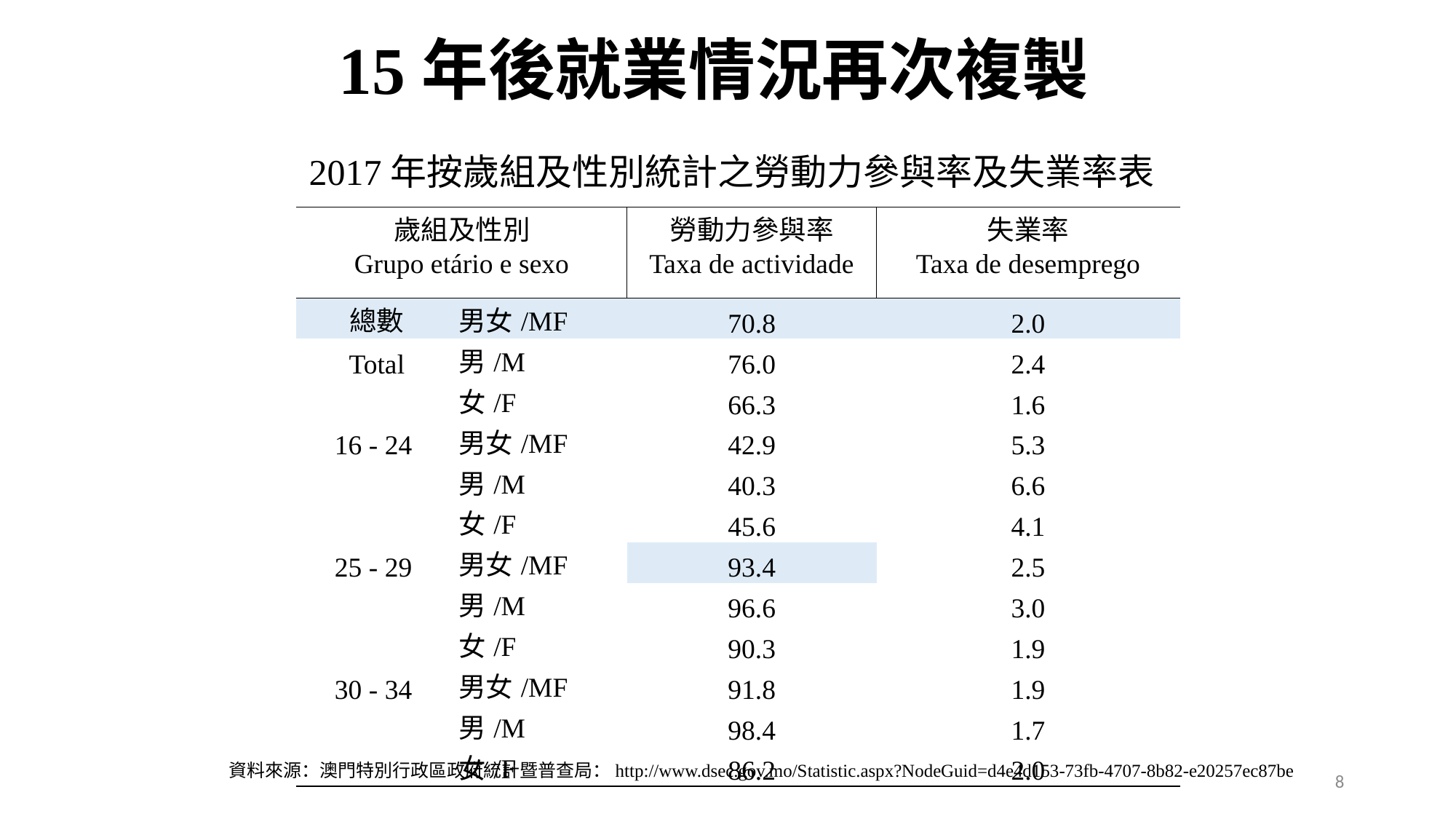

# 15年後就業情況再次複製
2017年按歲組及性別統計之勞動力參與率及失業率表
| 歲組及性別 |  |  | 勞動力參與率 | 失業率 |
| --- | --- | --- | --- | --- |
| Grupo etário e sexo |  |  | Taxa de actividade | Taxa de desemprego |
| 總數 | 男女/MF |  | 70.8 | 2.0 |
| Total | 男/M |  | 76.0 | 2.4 |
|  | 女/F |  | 66.3 | 1.6 |
| 16 - 24 | 男女/MF |  | 42.9 | 5.3 |
|  | 男/M |  | 40.3 | 6.6 |
|  | 女/F |  | 45.6 | 4.1 |
| 25 - 29 | 男女/MF |  | 93.4 | 2.5 |
|  | 男/M |  | 96.6 | 3.0 |
|  | 女/F |  | 90.3 | 1.9 |
| 30 - 34 | 男女/MF |  | 91.8 | 1.9 |
|  | 男/M |  | 98.4 | 1.7 |
|  | 女/F |  | 86.2 | 2.0 |
資料來源：澳門特別行政區政府統計暨普查局：http://www.dsec.gov.mo/Statistic.aspx?NodeGuid=d4e4d153-73fb-4707-8b82-e20257ec87be
8